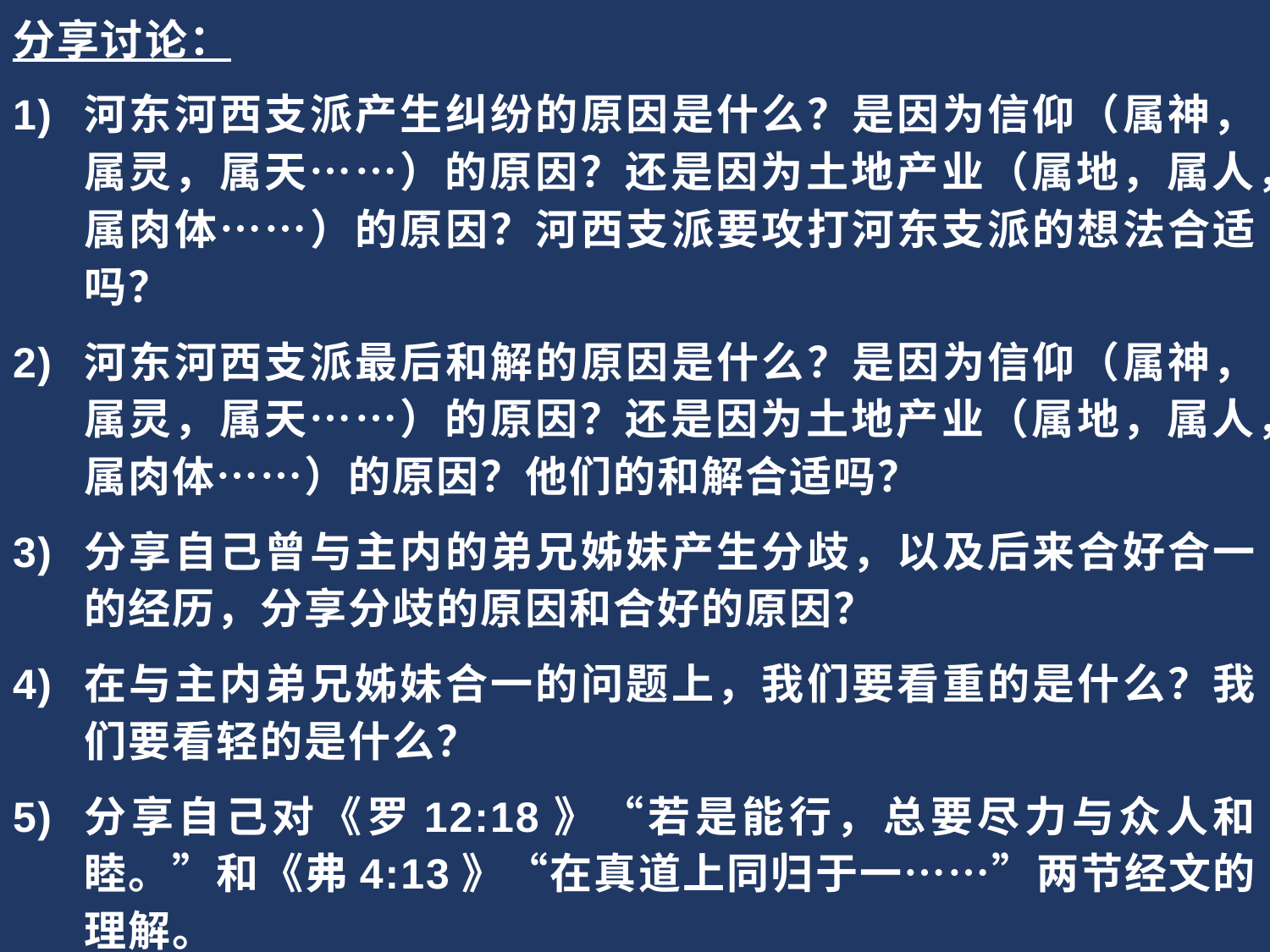

分享讨论：
河东河西支派产生纠纷的原因是什么？是因为信仰（属神，属灵，属天……）的原因？还是因为土地产业（属地，属人，属肉体……）的原因？河西支派要攻打河东支派的想法合适吗？
河东河西支派最后和解的原因是什么？是因为信仰（属神，属灵，属天……）的原因？还是因为土地产业（属地，属人，属肉体……）的原因？他们的和解合适吗？
分享自己曾与主内的弟兄姊妹产生分歧，以及后来合好合一的经历，分享分歧的原因和合好的原因？
在与主内弟兄姊妹合一的问题上，我们要看重的是什么？我们要看轻的是什么？
分享自己对《罗12:18》“若是能行，总要尽力与众人和睦。”和《弗4:13》“在真道上同归于一……”两节经文的理解。